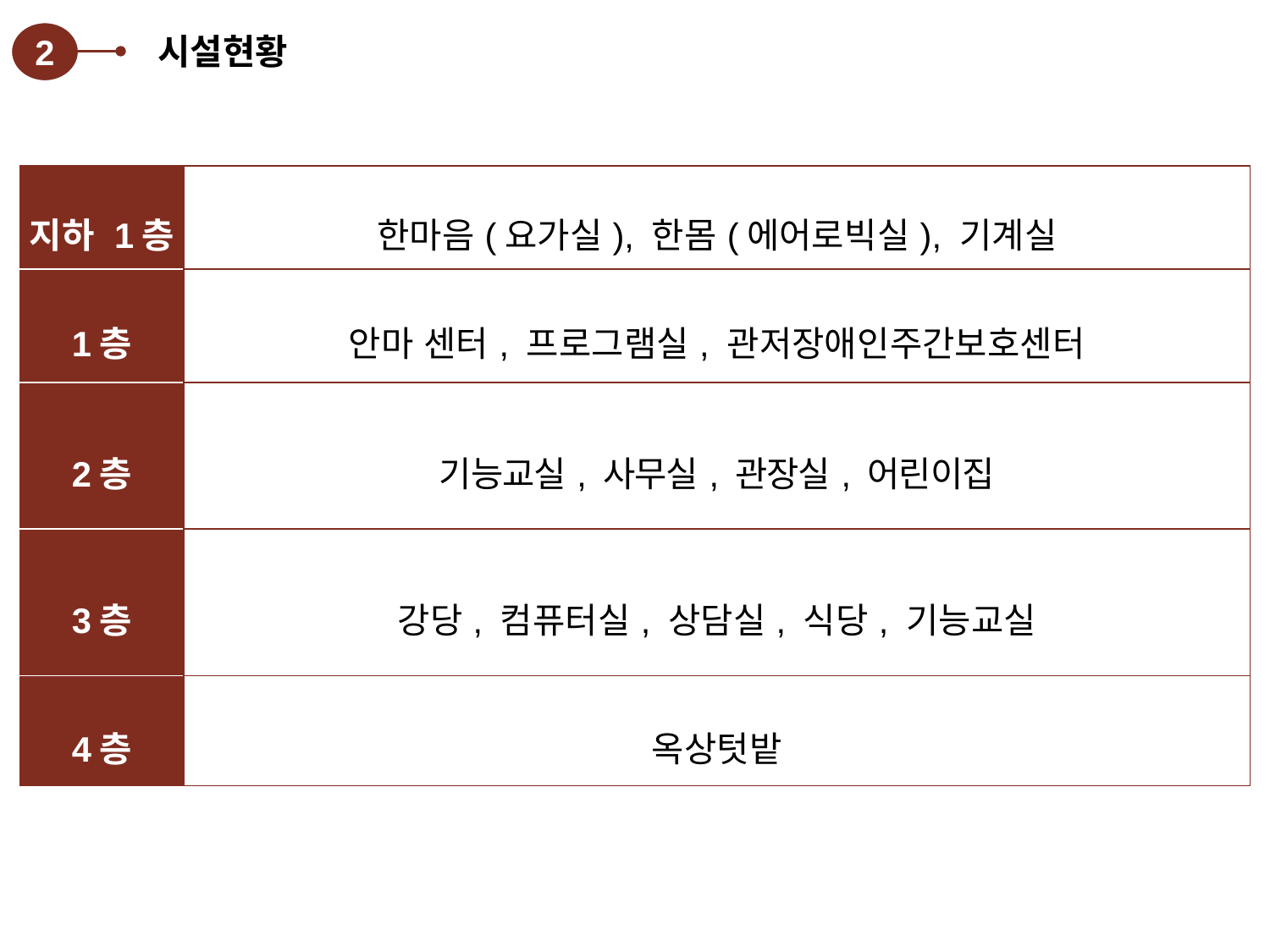

2
시설현황
| 지하 1층 | 한마음(요가실), 한몸(에어로빅실), 기계실 |
| --- | --- |
| 1층 | 안마 센터, 프로그램실, 관저장애인주간보호센터 |
| 2층 | 기능교실, 사무실, 관장실, 어린이집 |
| 3층 | 강당, 컴퓨터실, 상담실, 식당, 기능교실 |
| 4층 | 옥상텃밭 |